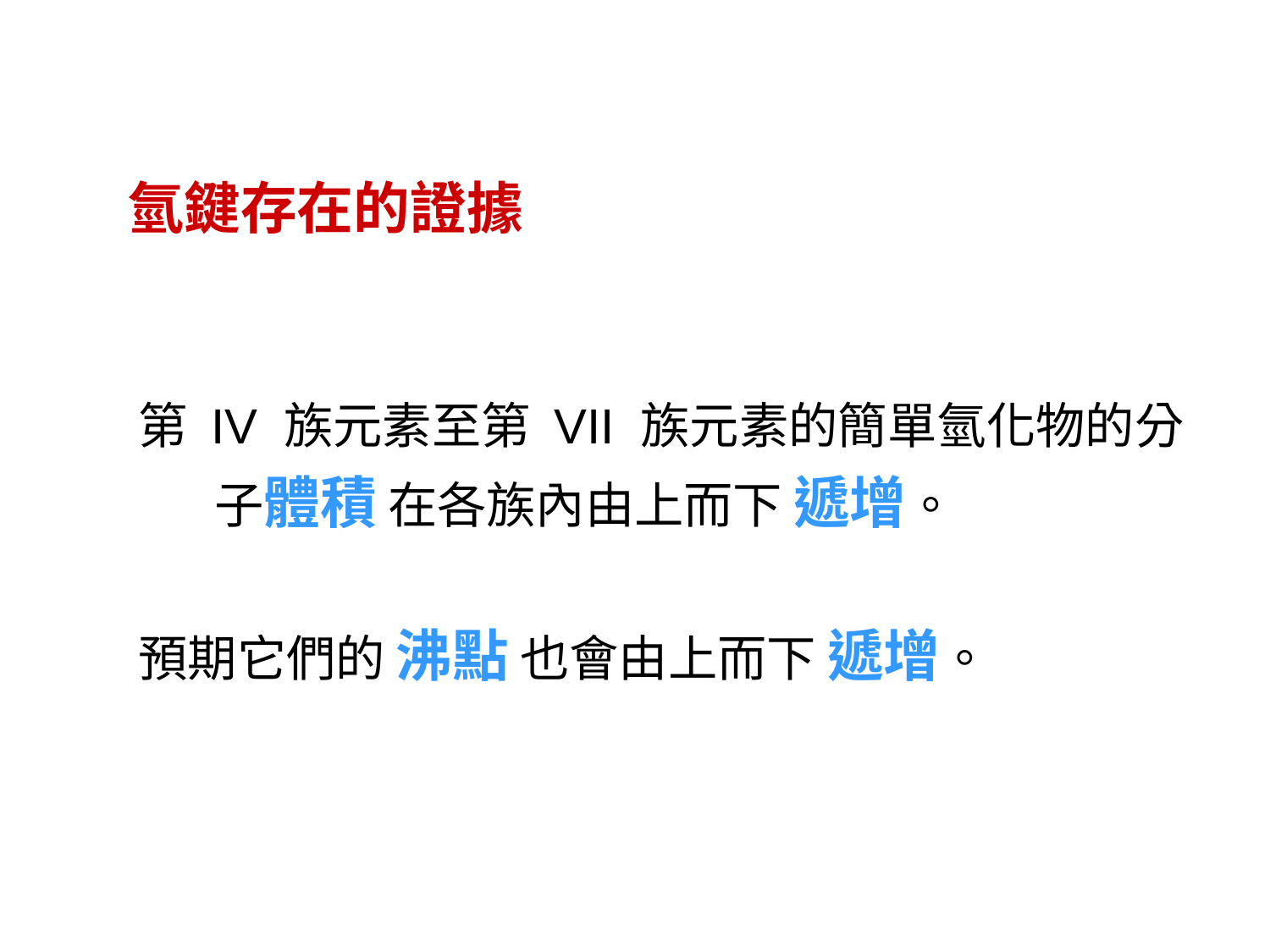

氫鍵存在的證據
第 IV 族元素至第 VII 族元素的簡單氫化物的分子體積 在各族內由上而下 遞增。
預期它們的 沸點 也會由上而下 遞增。